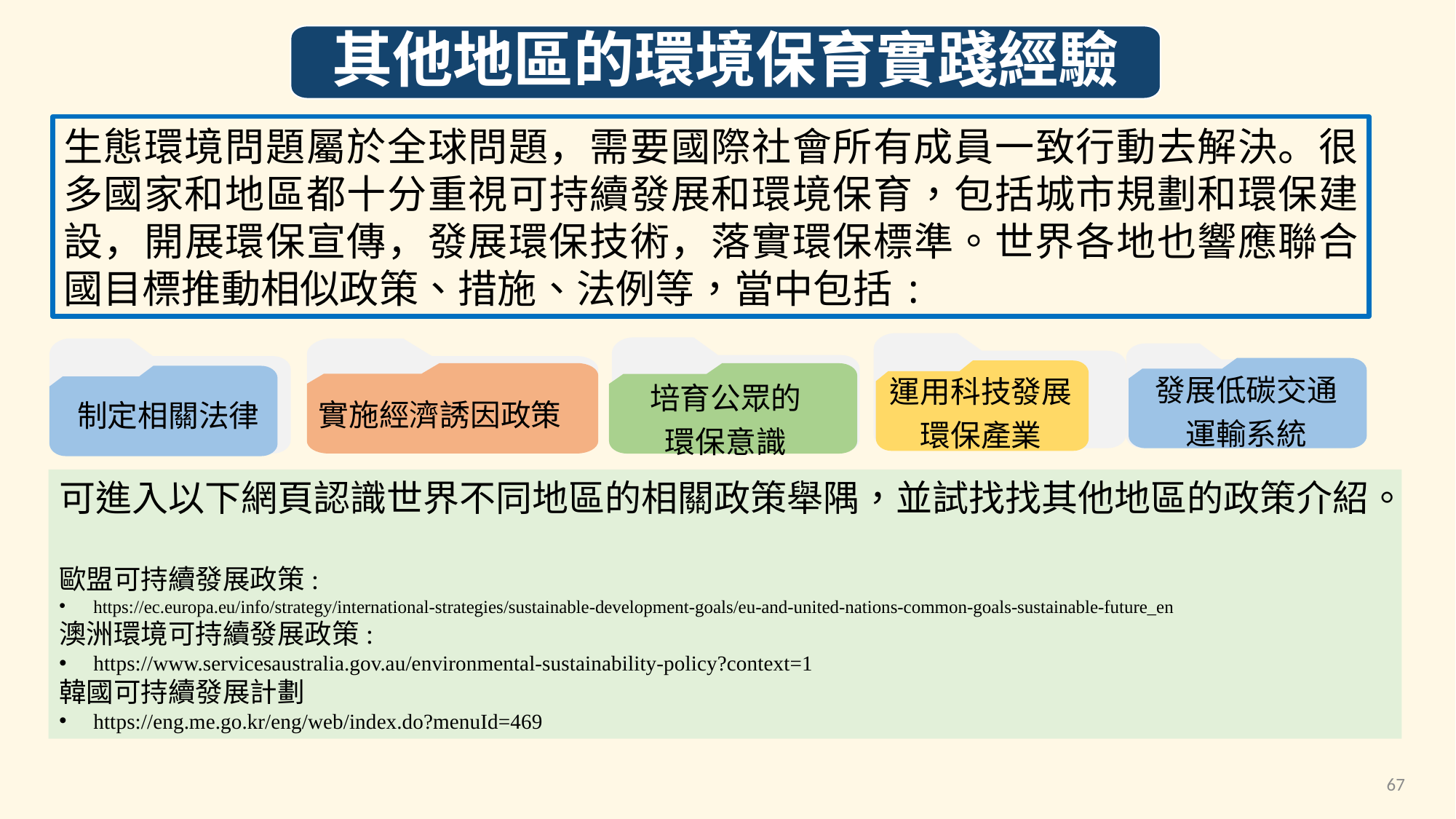

其他地區的環境保育實踐經驗
生態環境問題屬於全球問題，需要國際社會所有成員一致行動去解決。很多國家和地區都十分重視可持續發展和環境保育，包括城市規劃和環保建設，開展環保宣傳，發展環保技術，落實環保標準。世界各地也響應聯合國目標推動相似政策、措施、法例等，當中包括:

運用科技發展
環保產業
實施經濟誘因政策
制定相關法律
發展低碳交通
運輸系統
培育公眾的
環保意識
可進入以下網頁認識世界不同地區的相關政策舉隅，並試找找其他地區的政策介紹。

歐盟可持續發展政策:
https://ec.europa.eu/info/strategy/international-strategies/sustainable-development-goals/eu-and-united-nations-common-goals-sustainable-future_en
澳洲環境可持續發展政策:
https://www.servicesaustralia.gov.au/environmental-sustainability-policy?context=1
韓國可持續發展計劃
https://eng.me.go.kr/eng/web/index.do?menuId=469